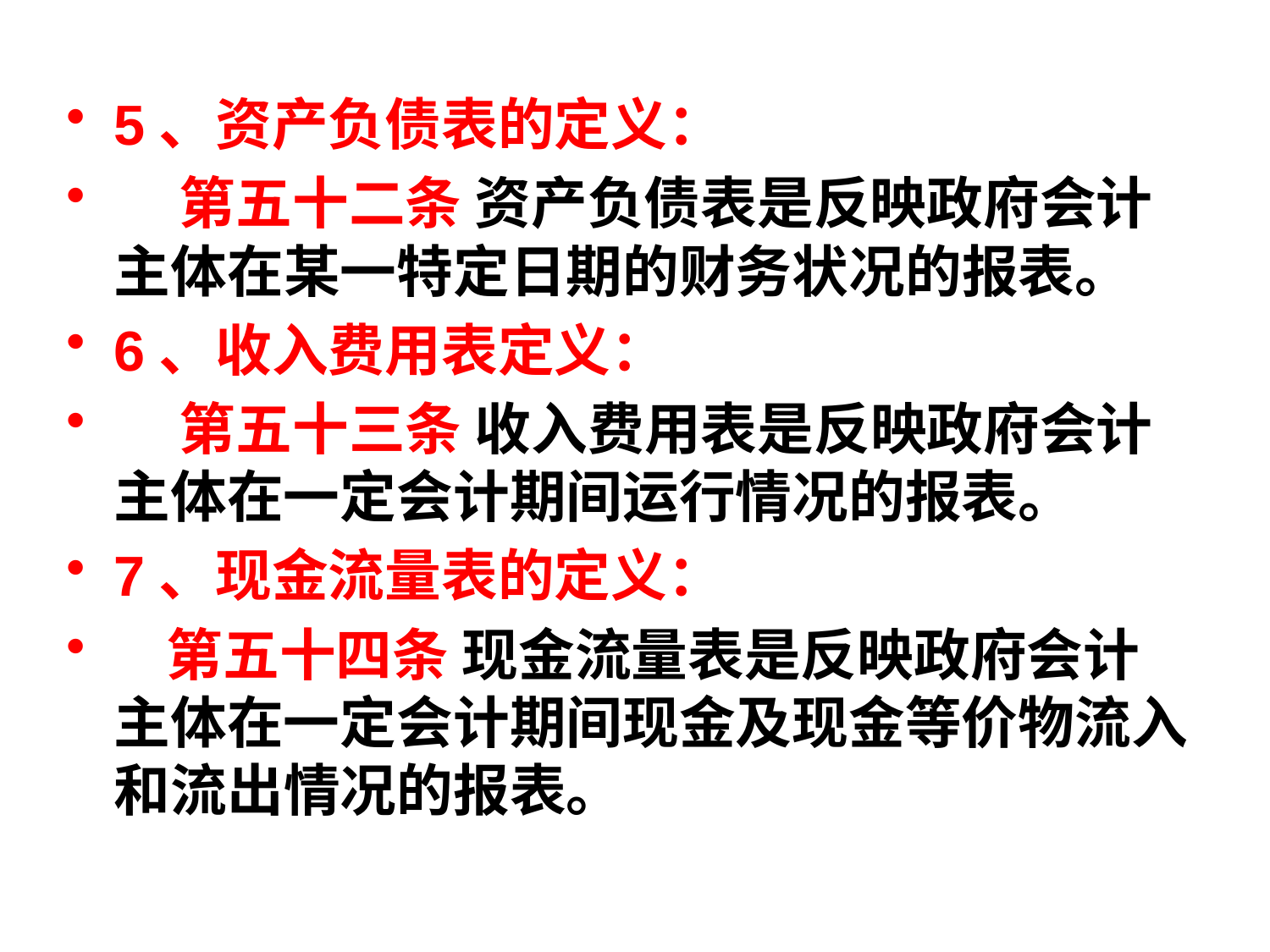

5、资产负债表的定义：
    第五十二条 资产负债表是反映政府会计主体在某一特定日期的财务状况的报表。
6、收入费用表定义：
    第五十三条 收入费用表是反映政府会计主体在一定会计期间运行情况的报表。
7、现金流量表的定义：
   第五十四条 现金流量表是反映政府会计主体在一定会计期间现金及现金等价物流入和流出情况的报表。